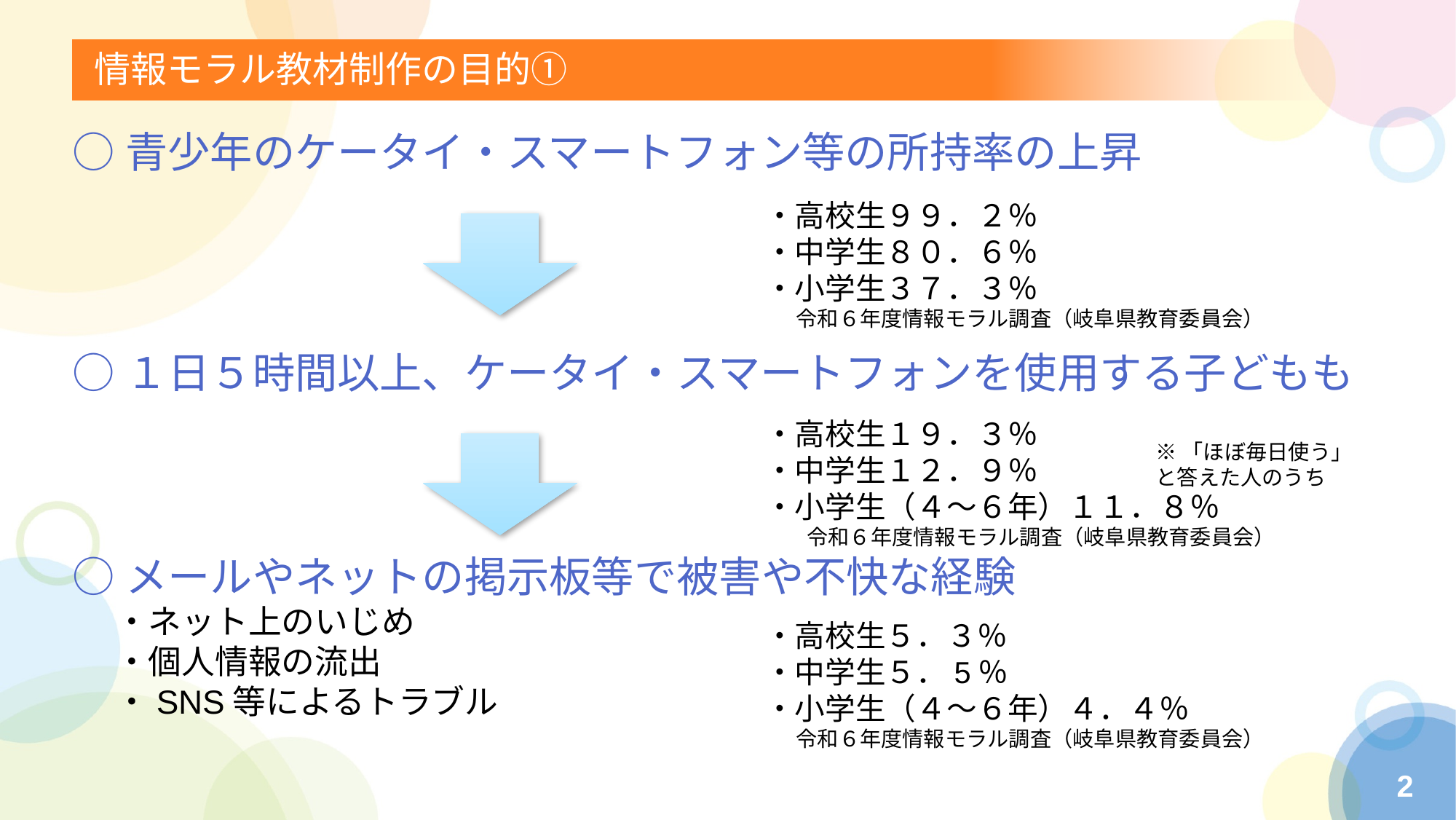

# 情報モラル教材制作の目的①
○青少年のケータイ・スマートフォン等の所持率の上昇

○１日５時間以上、ケータイ・スマートフォンを使用する子どもも

○メールやネットの掲示板等で被害や不快な経験
・ネット上のいじめ
・個人情報の流出
・SNS等によるトラブル

・高校生９９．２％
・中学生８０．６％
・小学生３７．３％
令和６年度情報モラル調査（岐阜県教育委員会）

・高校生１９．３％
・中学生１２．９％
・小学生（４～６年）１１．８％
　　令和６年度情報モラル調査（岐阜県教育委員会）

※「ほぼ毎日使う」と答えた人のうち
・高校生５．３％
・中学生５．5％
・小学生（４～６年）４．４％
令和６年度情報モラル調査（岐阜県教育委員会）
2